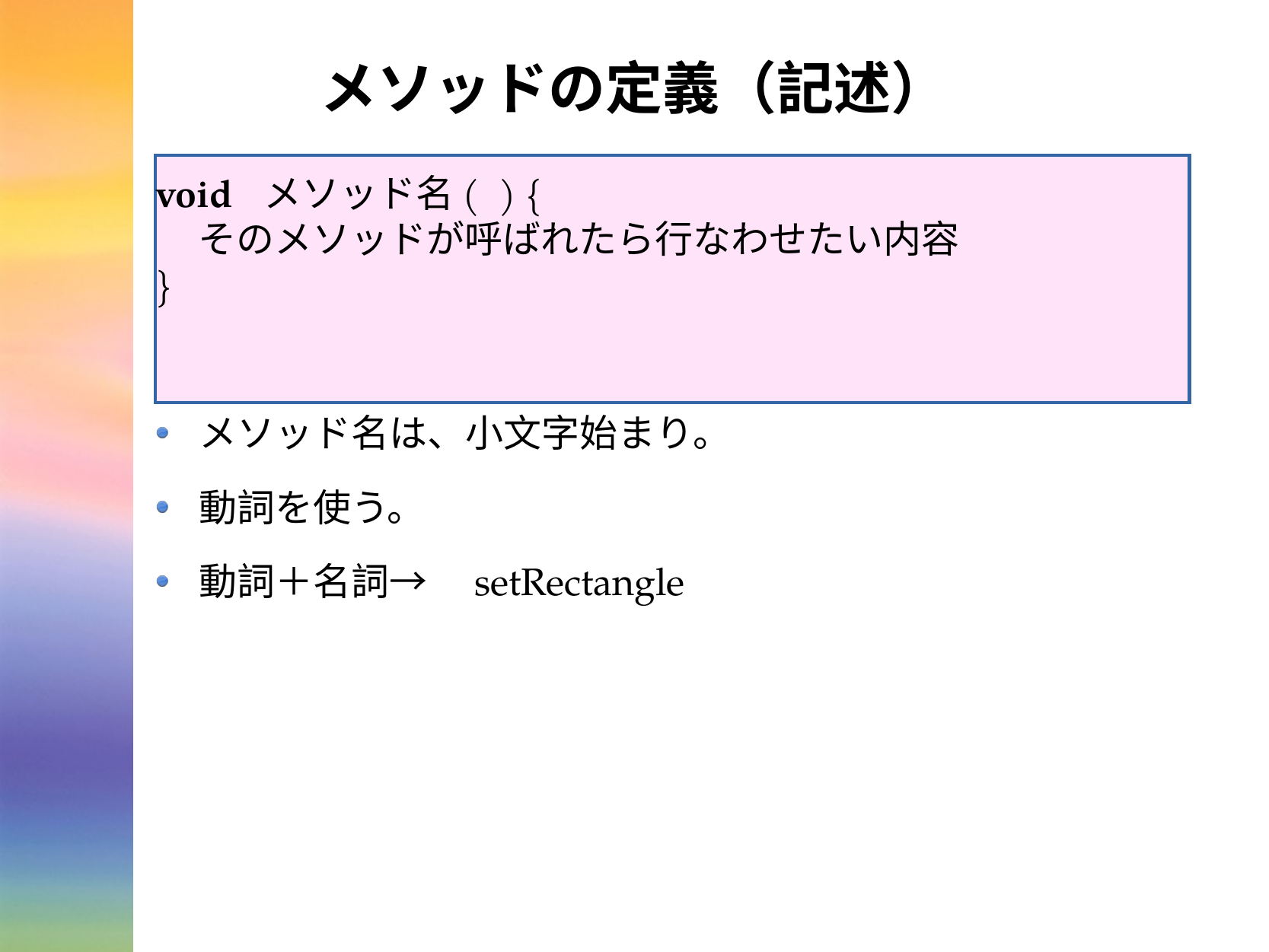

# メソッドの定義（記述）

void  メソッド名(  ) {
そのメソッドが呼ばれたら行なわせたい内容
}

メソッド名は、小文字始まり。
動詞を使う。
動詞＋名詞→　setRectangle